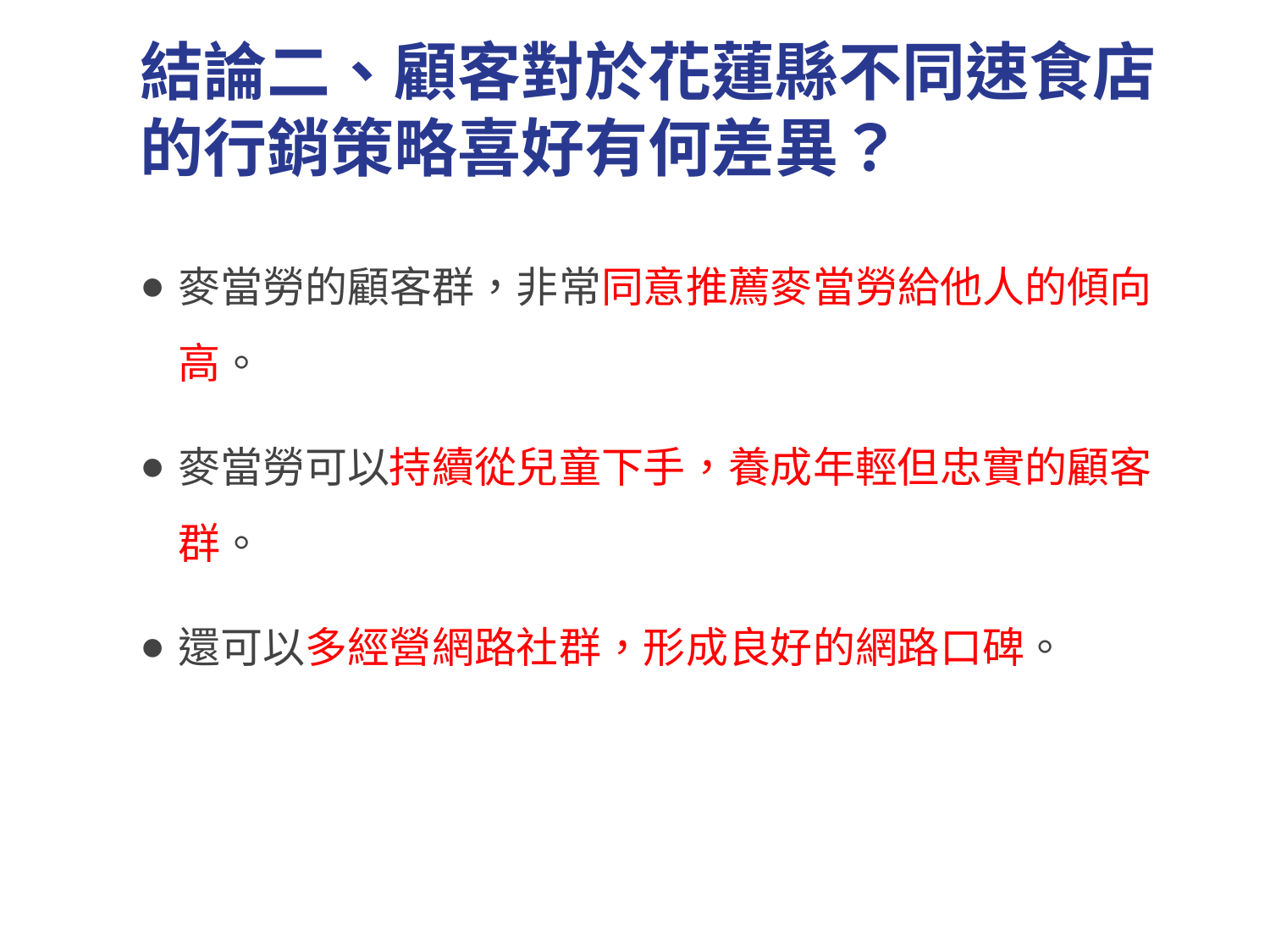

# 結論二、顧客對於花蓮縣不同速食店的行銷策略喜好有何差異？
麥當勞的顧客群，非常同意推薦麥當勞給他人的傾向高。
麥當勞可以持續從兒童下手，養成年輕但忠實的顧客群。
還可以多經營網路社群，形成良好的網路口碑。